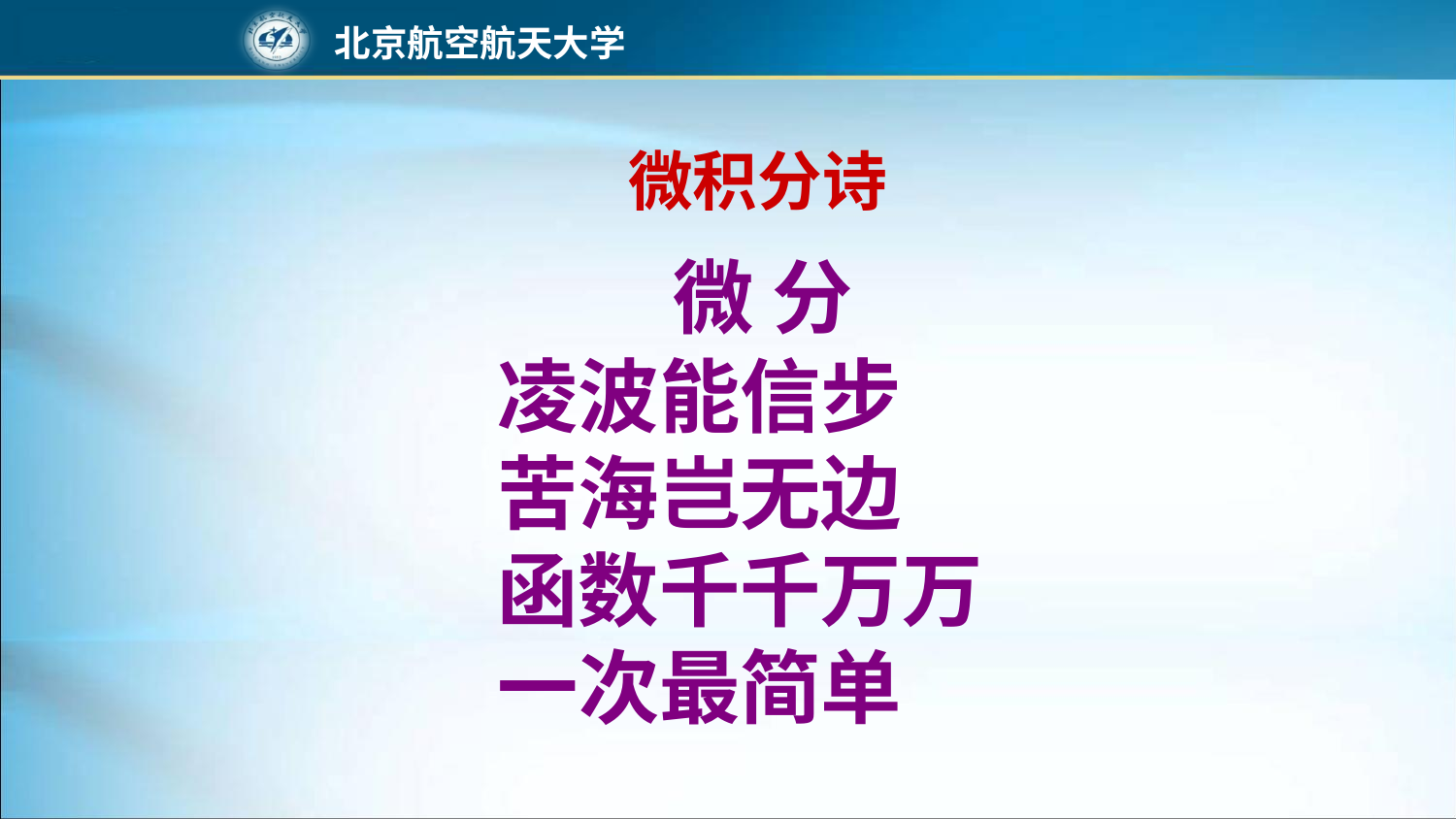

微积分诗
#
        微 分
凌波能信步
苦海岂无边
函数千千万万
一次最简单